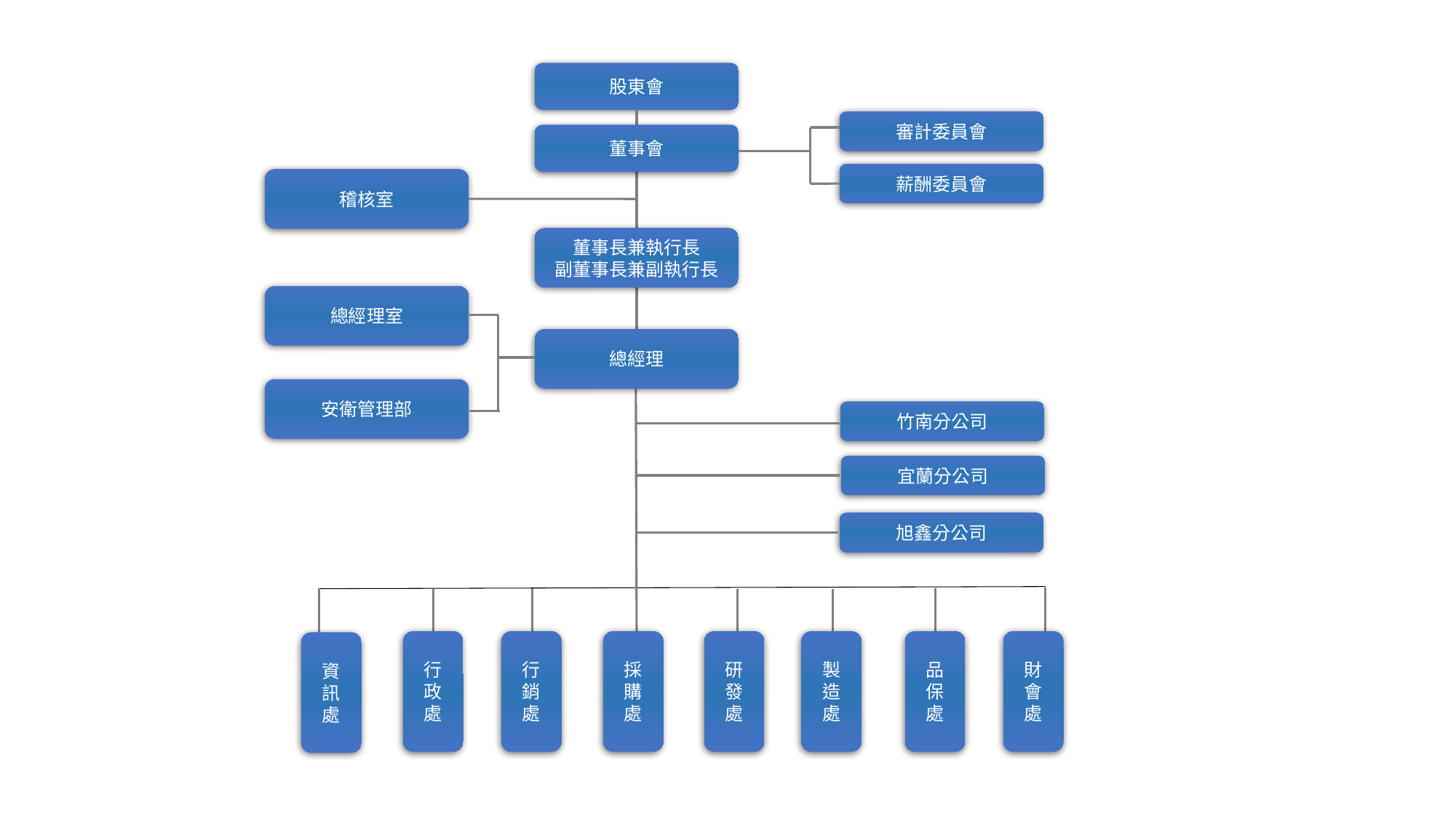

股東會
審計委員會
董事會
薪酬委員會
稽核室
董事長兼執行長
副董事長兼副執行長
總經理室
總經理
安衛管理部
竹南分公司
宜蘭分公司
旭鑫分公司
行政處
行銷處
採購處
研發處
製造處
品保處
財會處
資訊處